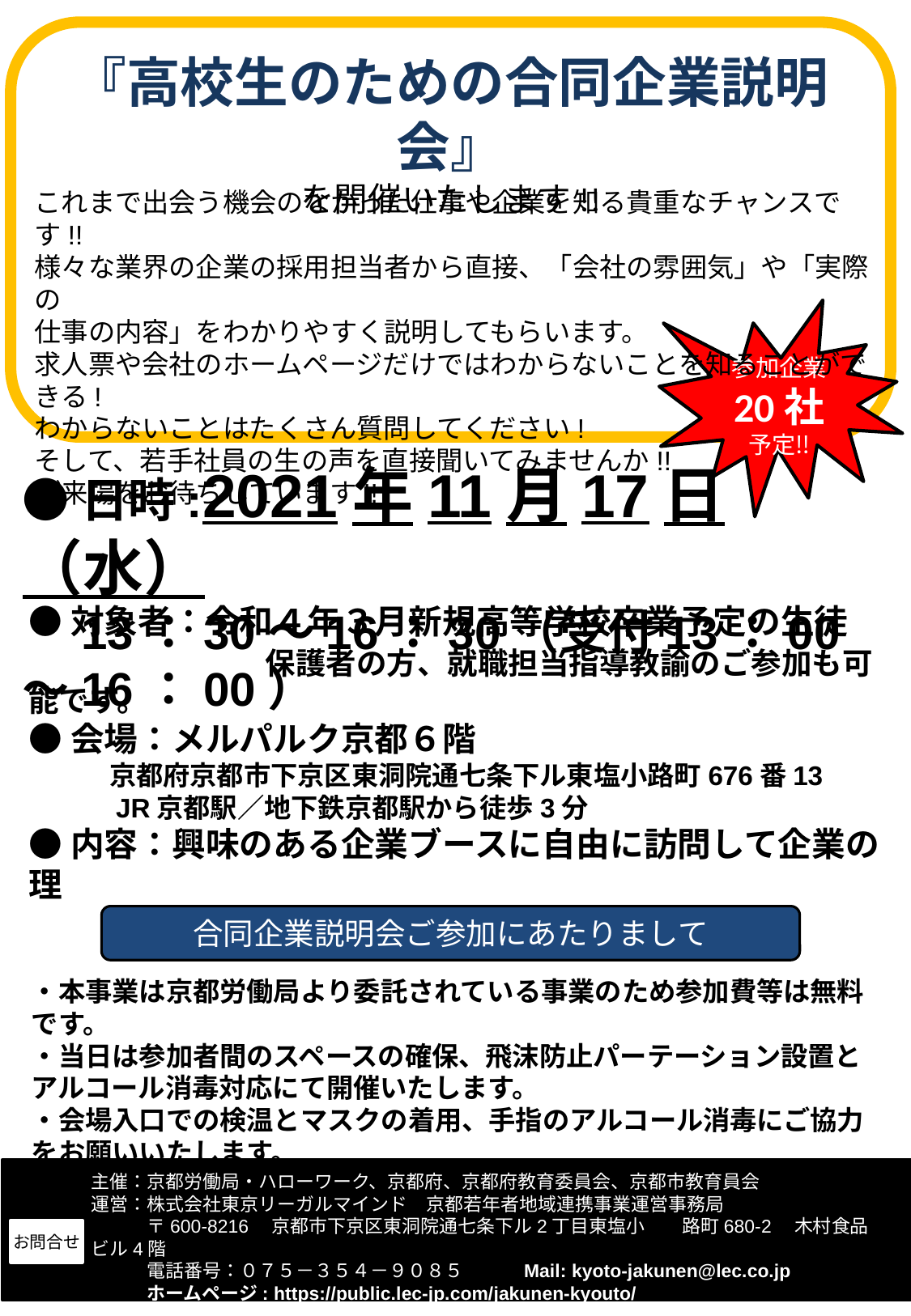

『高校生のための合同企業説明会』
を開催いたします!!
これまで出会う機会のなかった仕事や企業を知る貴重なチャンスです!!
様々な業界の企業の採用担当者から直接、「会社の雰囲気」や「実際の
仕事の内容」をわかりやすく説明してもらいます。
求人票や会社のホームページだけではわからないことを知ることができる!
わからないことはたくさん質問してください!
そして、若手社員の生の声を直接聞いてみませんか!!
ご来場をお待ちしています!!
参加企業
20社
予定‼
●日時:2021年11月17日（水）
　13：30～16：30（受付13：00～16：00）
●対象者：令和４年３月新規高等学校卒業予定の生徒
　　　　　　　保護者の方、就職担当指導教諭のご参加も可能です。
●会場：メルパルク京都６階
　　　京都府京都市下京区東洞院通七条下ル東塩小路町676番13
　　　JR京都駅／地下鉄京都駅から徒歩3分
●内容：興味のある企業ブースに自由に訪問して企業の理
　　　　　解を深めましょう！

合同企業説明会ご参加にあたりまして
・本事業は京都労働局より委託されている事業のため参加費等は無料です。
・当日は参加者間のスペースの確保、飛沫防止パーテーション設置とアルコール消毒対応にて開催いたします。
・会場入口での検温とマスクの着用、手指のアルコール消毒にご協力をお願いいたします。

主催：京都労働局・ハローワーク、京都府、京都府教育委員会、京都市教育員会
運営：株式会社東京リーガルマインド　京都若年者地域連携事業運営事務局
　　　〒600-8216　京都市下京区東洞院通七条下ル2丁目東塩小　　路町680-2　木村食品ビル4階
　　　電話番号：０７５－３５４－９０８５　　　Mail: kyoto-jakunen@lec.co.jp
　　　ホームページ: https://public.lec-jp.com/jakunen-kyouto/
お問合せ